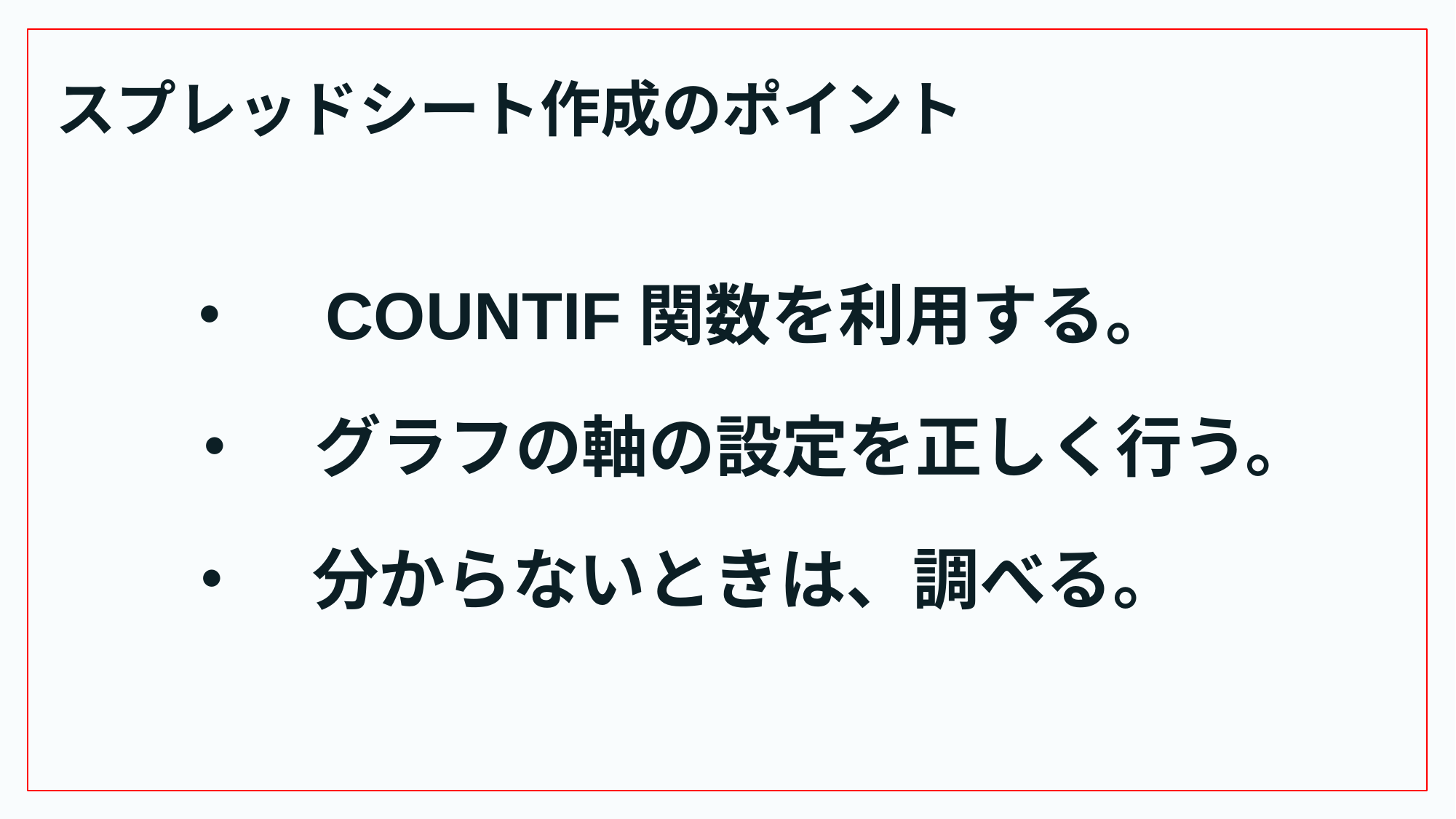

# スプレッドシート作成のポイント
・　COUNTIF関数を利用する。
・　グラフの軸の設定を正しく行う。
・　分からないときは、調べる。